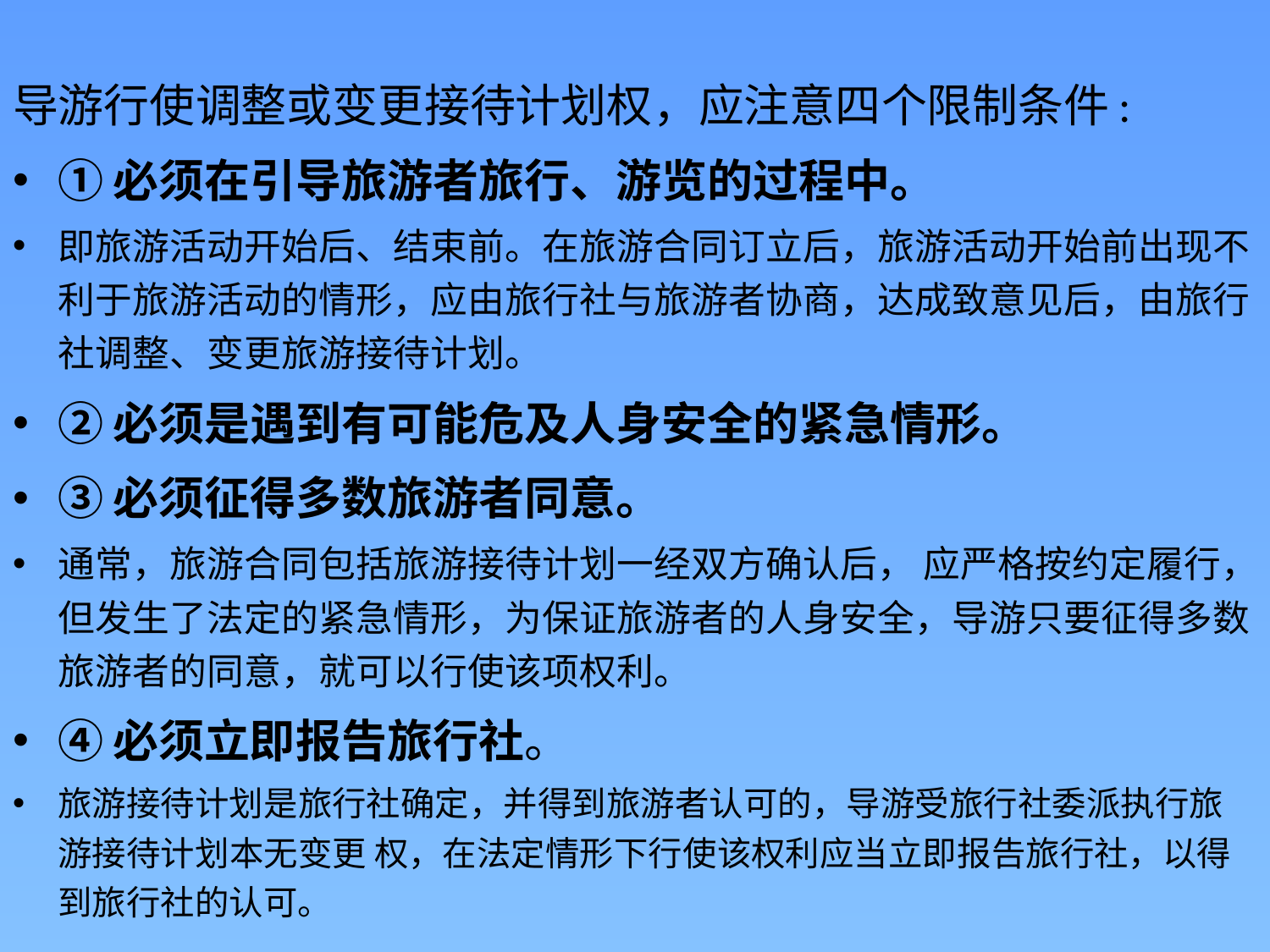

导游行使调整或变更接待计划权，应注意四个限制条件:
①必须在引导旅游者旅行、游览的过程中。
即旅游活动开始后、结束前。在旅游合同订立后，旅游活动开始前出现不利于旅游活动的情形，应由旅行社与旅游者协商，达成致意见后，由旅行社调整、变更旅游接待计划。
②必须是遇到有可能危及人身安全的紧急情形。
③必须征得多数旅游者同意。
通常，旅游合同包括旅游接待计划一经双方确认后， 应严格按约定履行，但发生了法定的紧急情形，为保证旅游者的人身安全，导游只要征得多数旅游者的同意，就可以行使该项权利。
④必须立即报告旅行社。
旅游接待计划是旅行社确定，并得到旅游者认可的，导游受旅行社委派执行旅游接待计划本无变更 权，在法定情形下行使该权利应当立即报告旅行社，以得到旅行社的认可。